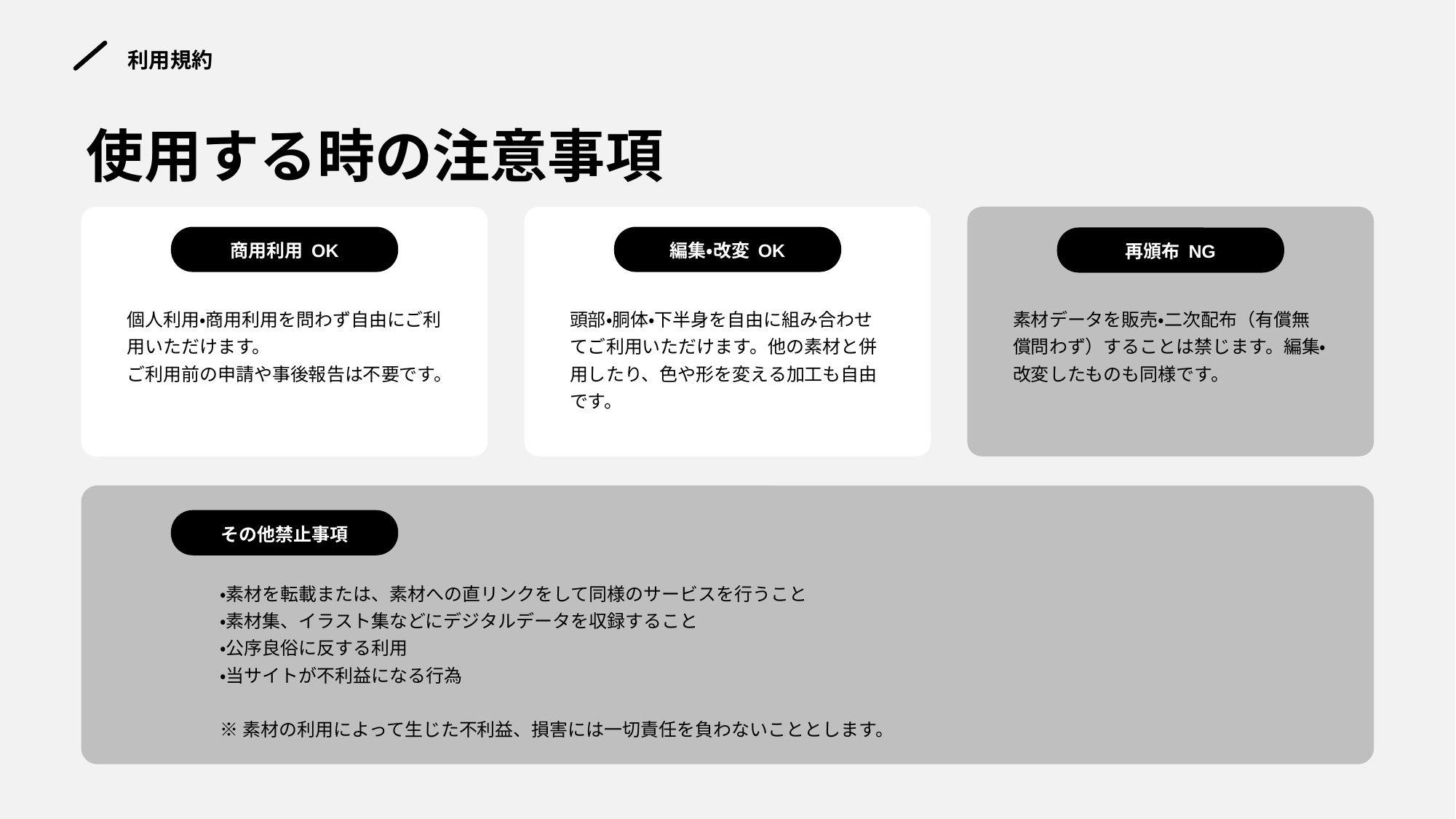

利用規約
# 使用する時の注意事項

商用利用 OK
個人利用・商用利用を問わず自由にご利用いただけます。
ご利用前の申請や事後報告は不要です。

編集・改変 OK
頭部・胴体・下半身を自由に組み合わせてご利用いただけます。他の素材と併用したり、色や形を変える加工も自由です。

再頒布 NG
素材データを販売・二次配布（有償無償問わず）することは禁じます。編集・改変したものも同様です。

その他禁止事項
・素材を転載または、素材への直リンクをして同様のサービスを行うこと
・素材集、イラスト集などにデジタルデータを収録すること
・公序良俗に反する利用
・当サイトが不利益になる行為

※素材の利用によって生じた不利益、損害には一切責任を負わないこととします。